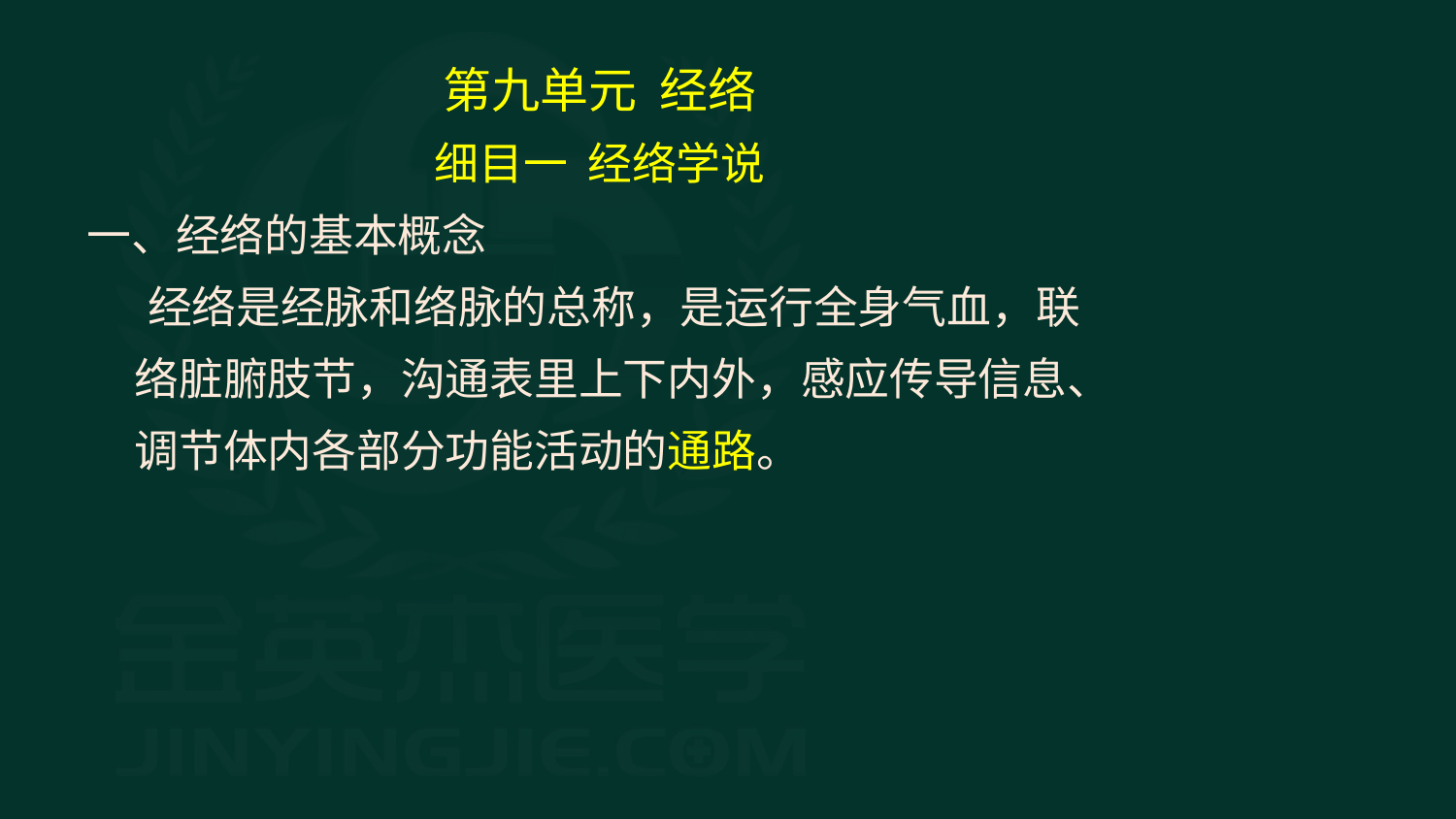

第九单元  经络
细目一  经络学说
一、经络的基本概念
     经络是经脉和络脉的总称，是运行全身气血，联络脏腑肢节，沟通表里上下内外，感应传导信息、调节体内各部分功能活动的通路。